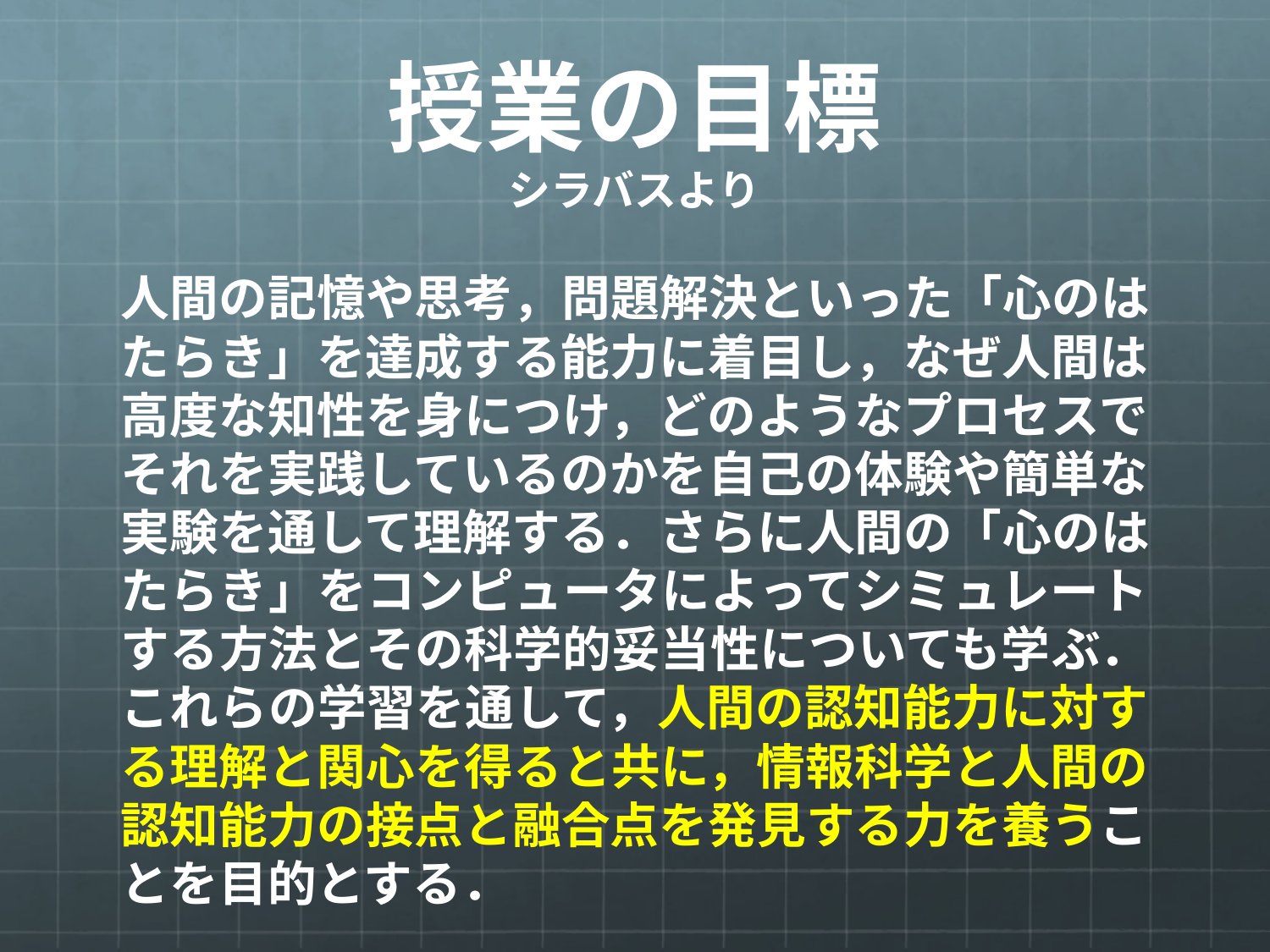

# 授業の目標 シラバスより
人間の記憶や思考，問題解決といった「心のはたらき」を達成する能力に着目し，なぜ人間は高度な知性を身につけ，どのようなプロセスでそれを実践しているのかを自己の体験や簡単な実験を通して理解する．さらに人間の「心のはたらき」をコンピュータによってシミュレートする方法とその科学的妥当性についても学ぶ．これらの学習を通して，人間の認知能力に対する理解と関心を得ると共に，情報科学と人間の認知能力の接点と融合点を発見する力を養うことを目的とする．